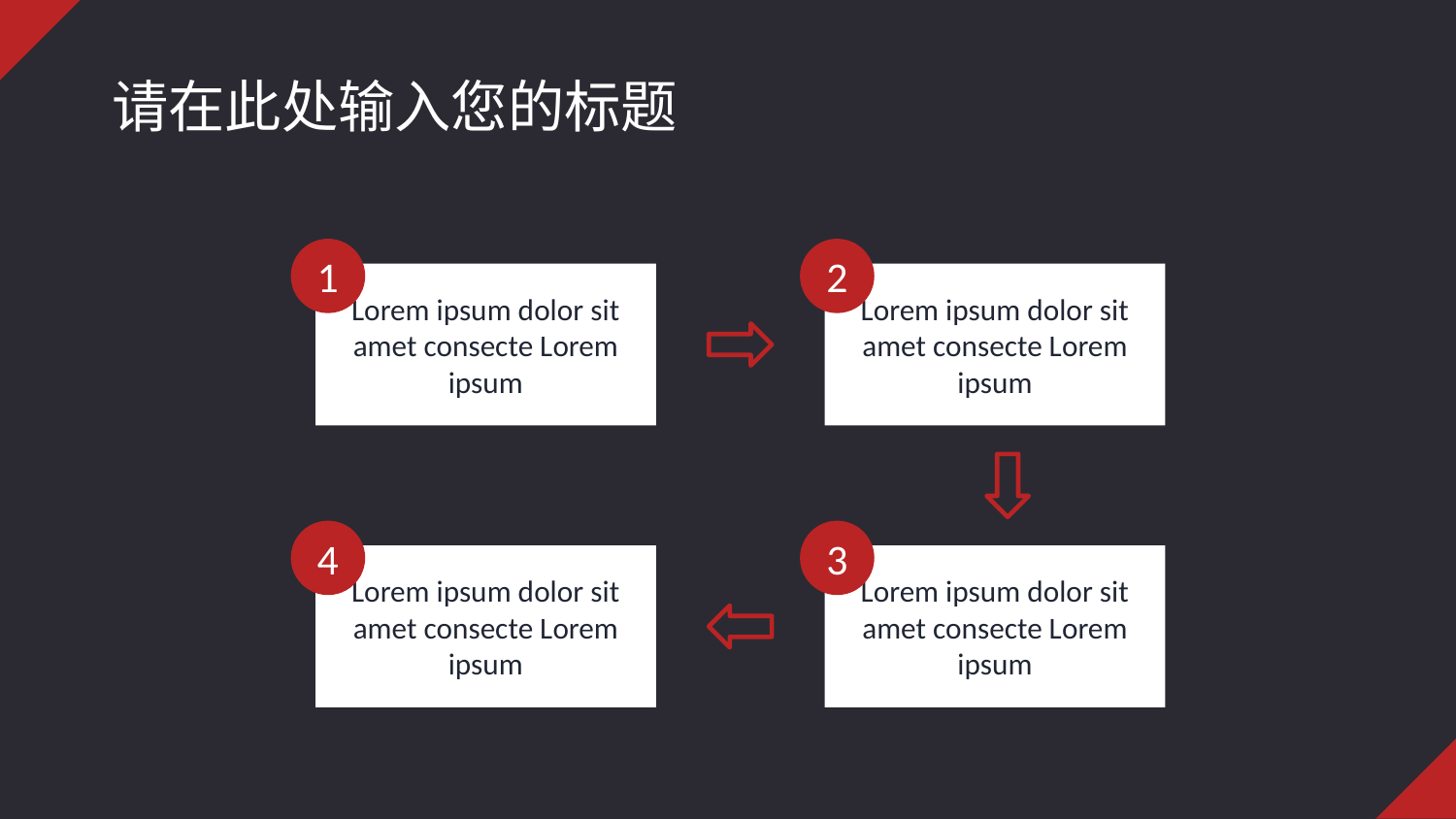

# 请在此处输入您的标题
1
2
Lorem ipsum dolor sit amet consecte Lorem ipsum
Lorem ipsum dolor sit amet consecte Lorem ipsum

4
3
Lorem ipsum dolor sit amet consecte Lorem ipsum
Lorem ipsum dolor sit amet consecte Lorem ipsum